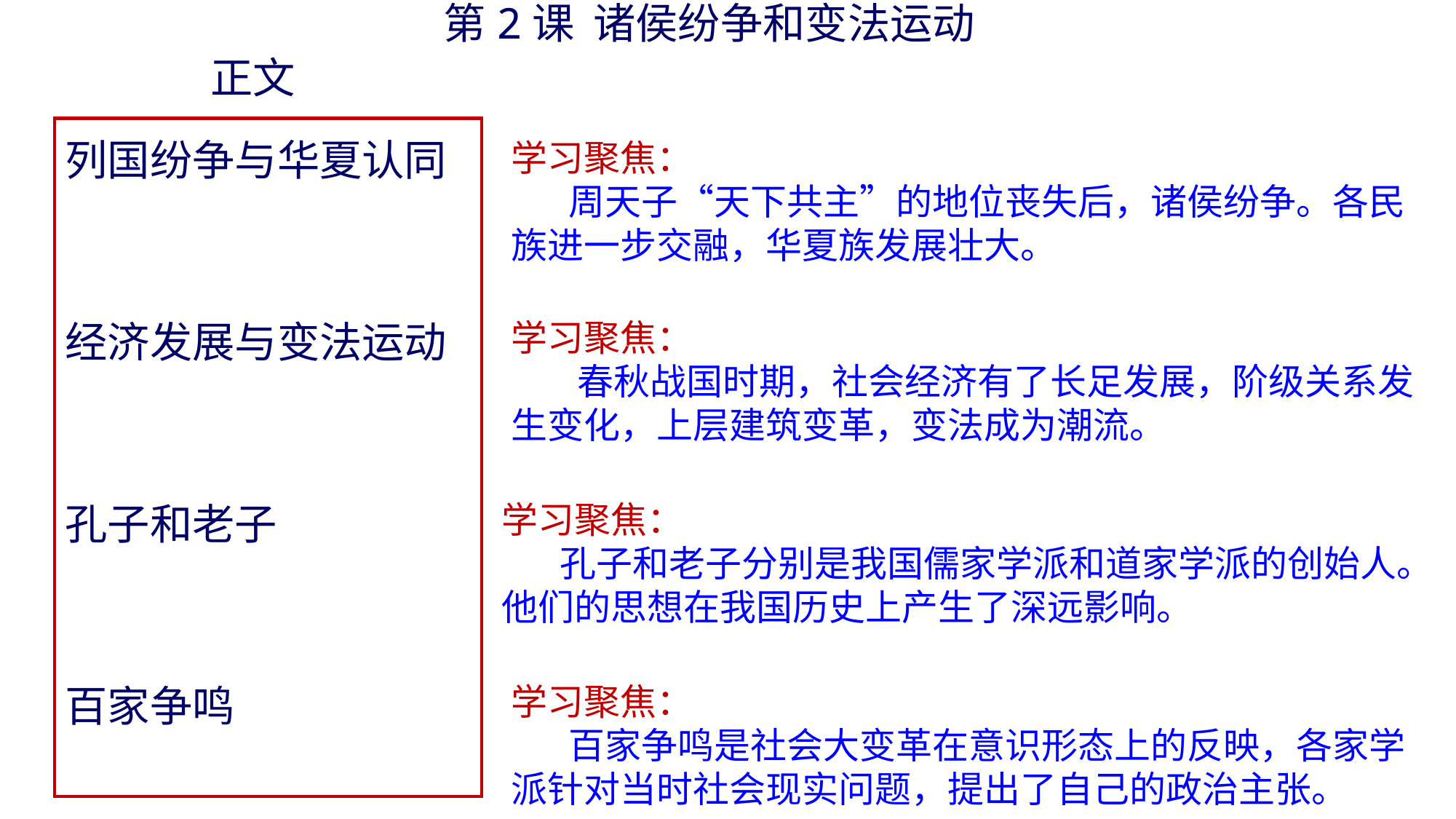

第2课  诸侯纷争和变法运动
正文
列国纷争与华夏认同

经济发展与变法运动

孔子和老子

百家争鸣

学习聚焦：
      周天子“天下共主”的地位丧失后，诸侯纷争。各民族进一步交融，华夏族发展壮大。
学习聚焦：
       春秋战国时期，社会经济有了长足发展，阶级关系发生变化，上层建筑变革，变法成为潮流。
学习聚焦：
      孔子和老子分别是我国儒家学派和道家学派的创始人。他们的思想在我国历史上产生了深远影响。
学习聚焦：
      百家争鸣是社会大变革在意识形态上的反映，各家学派针对当时社会现实问题，提出了自己的政治主张。